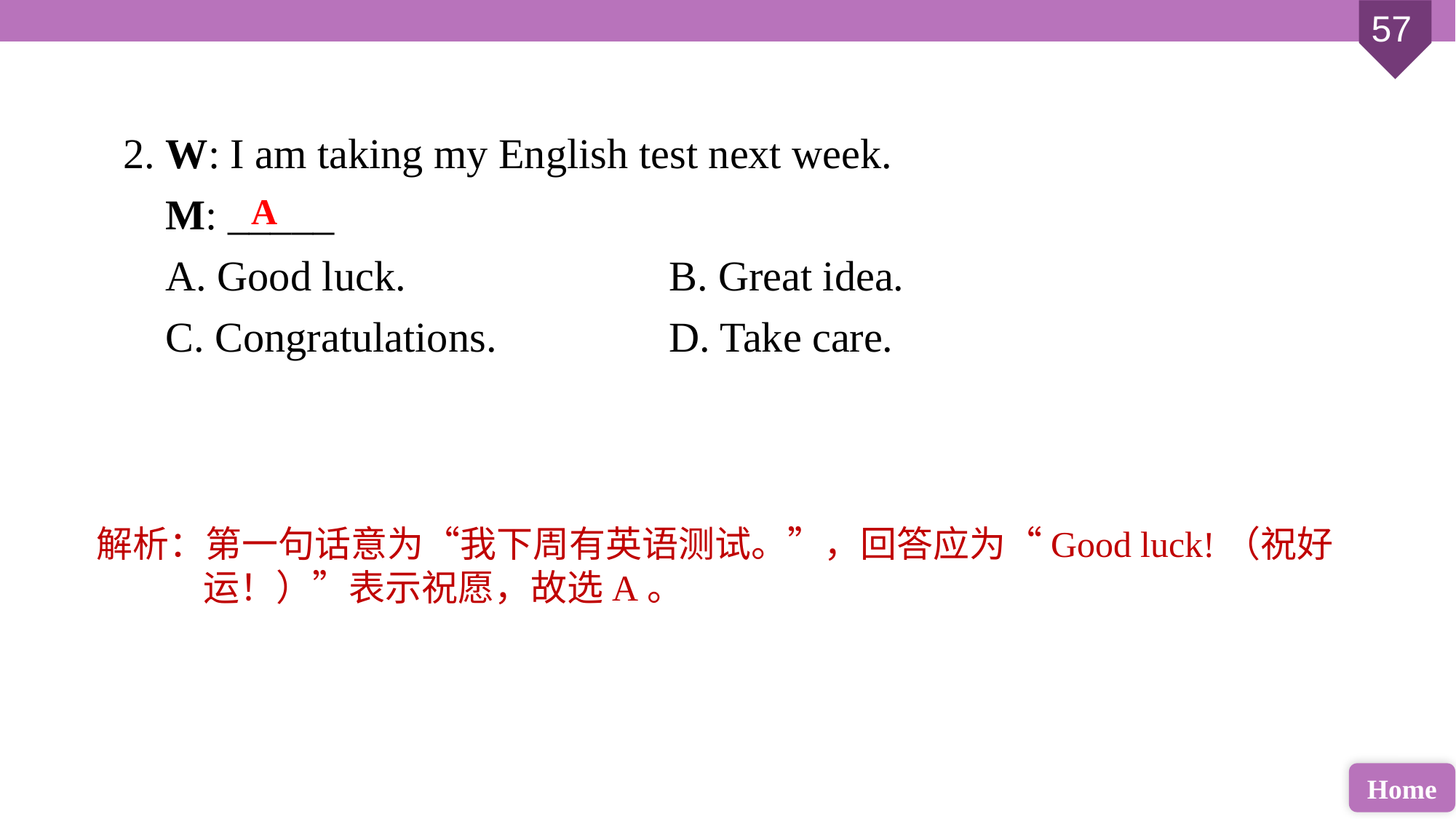

2. W: I am taking my English test next week.
    M: _____
    A. Good luck. 			B. Great idea.
    C. Congratulations. 		D. Take care.
A
解析：第一句话意为“我下周有英语测试。”，回答应为“Good luck!（祝好运！）”表示祝愿，故选A。